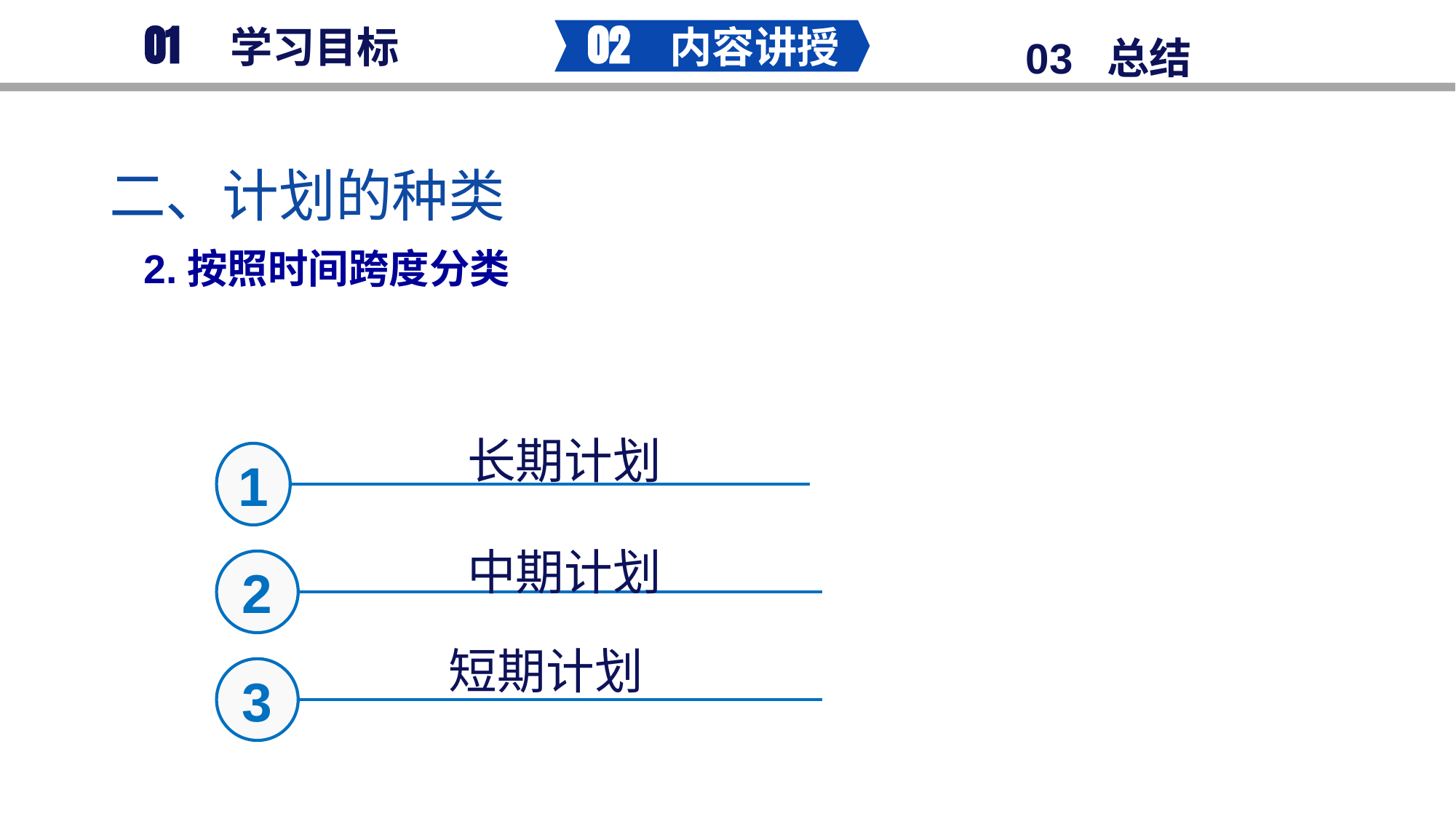

02   内容讲授
01    学习目标
03  总结

二、计划的种类
2.按照时间跨度分类

长期计划
1
中期计划

2
           短期计划

3